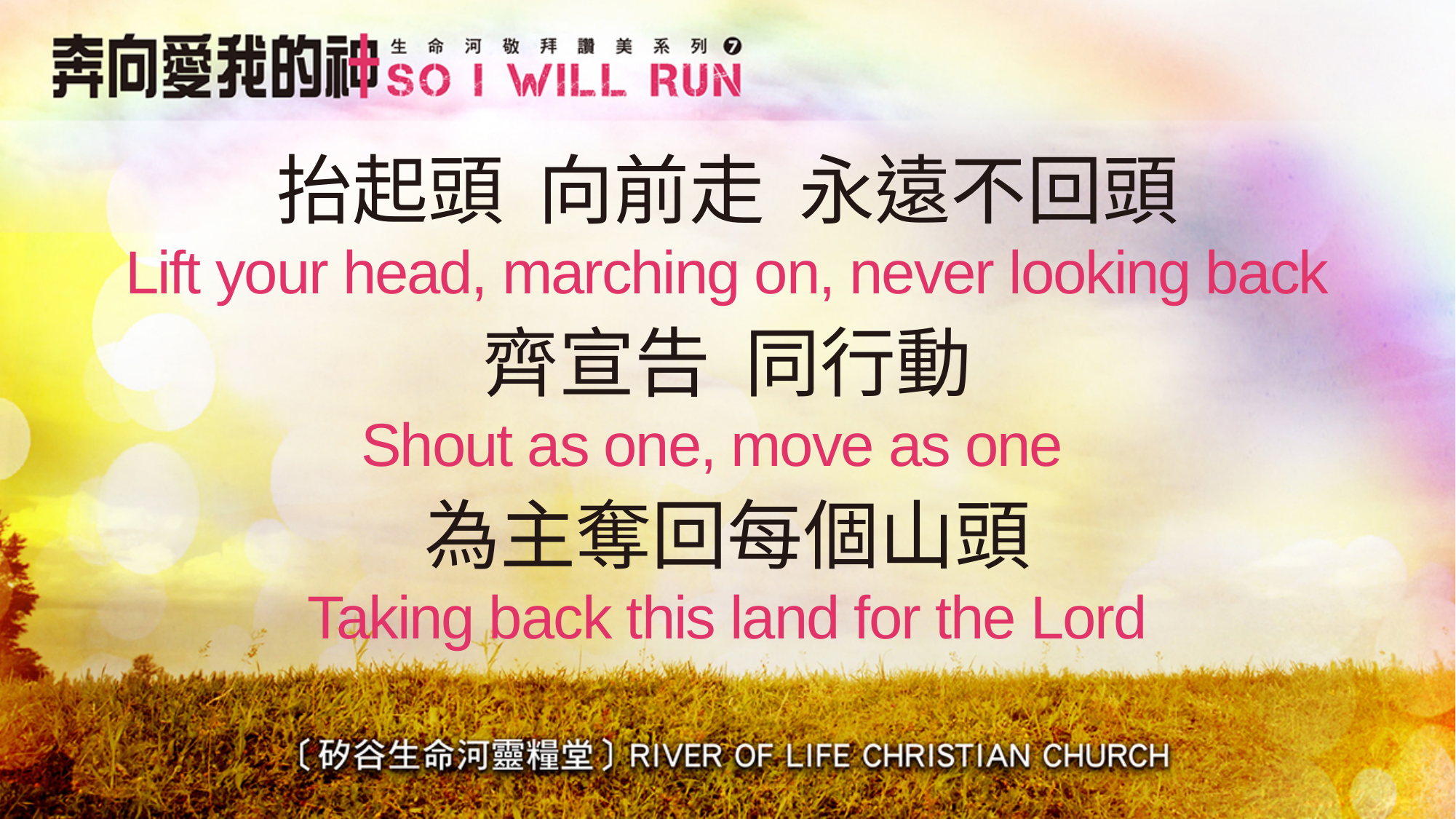

# 抬起頭  向前走  永遠不回頭 Lift your head, marching on, never looking back
齊宣告  同行動
Shout as one, move as one
為主奪回每個山頭
Taking back this land for the Lord